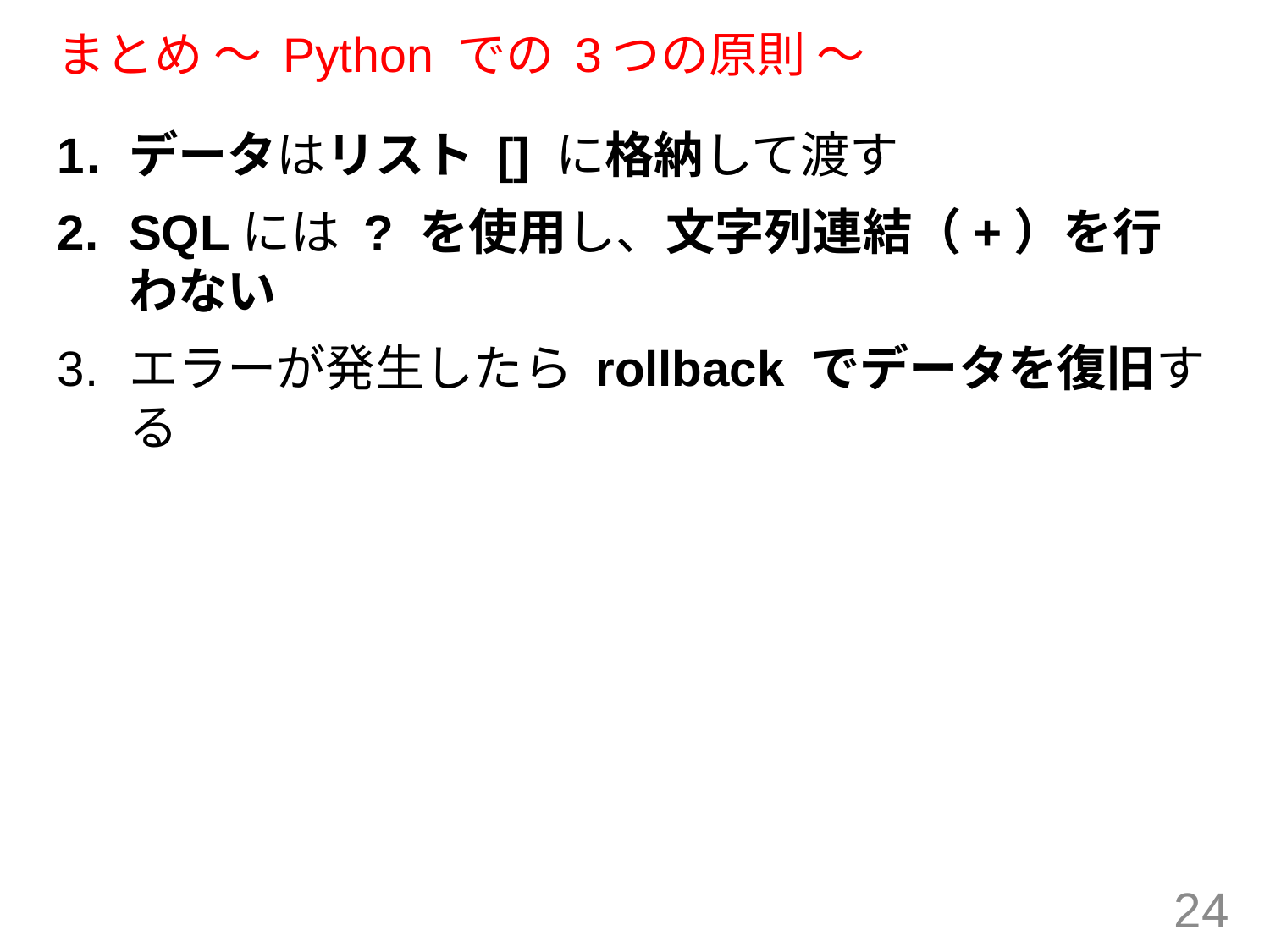

# まとめ ～ Python での 3つの原則 ～
データはリスト [] に格納して渡す
SQLには ? を使用し、文字列連結（+）を行わない
エラーが発生したら rollback でデータを復旧する
24